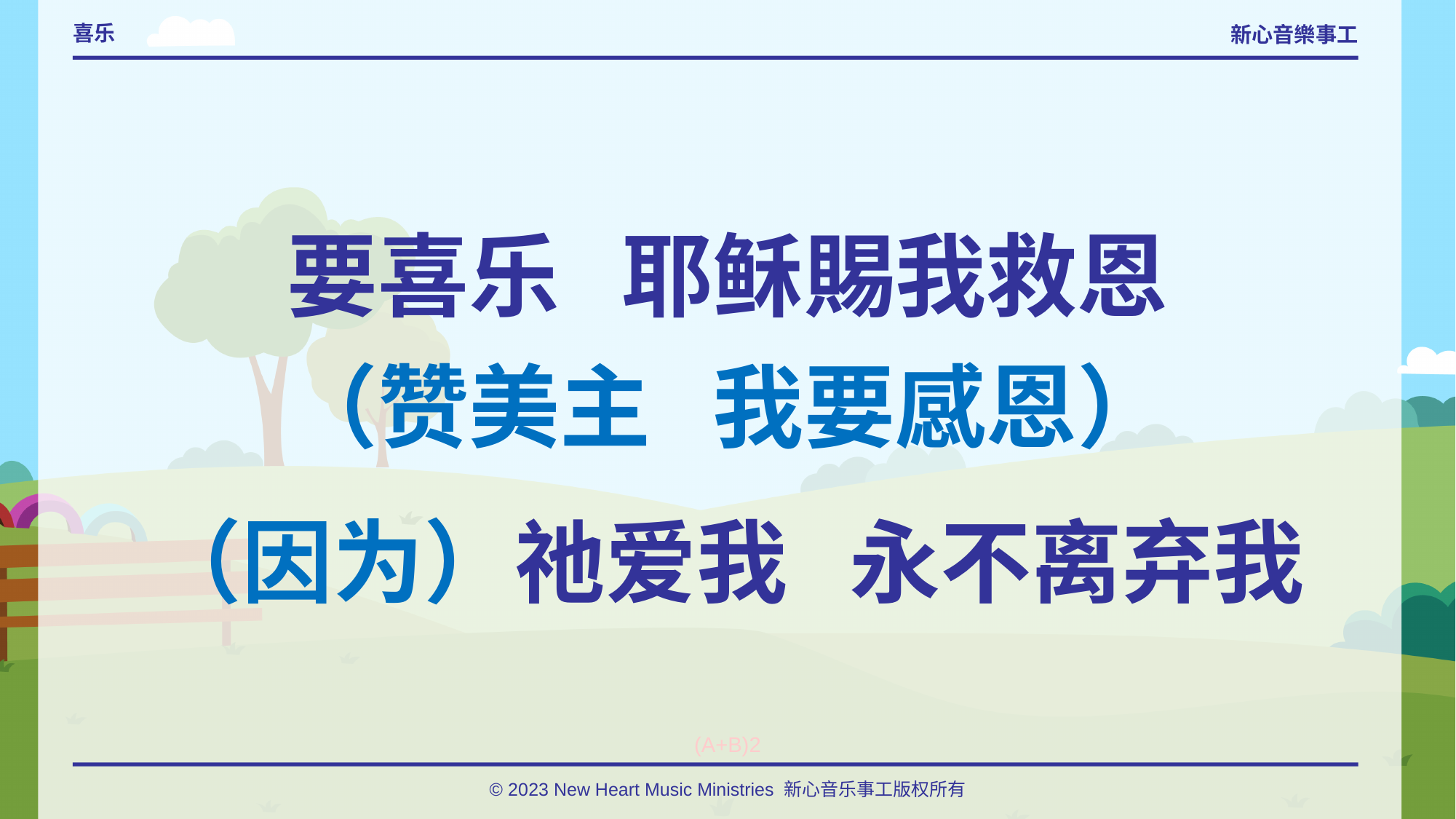

# 喜乐
要喜乐   耶稣賜我救恩
（赞美主   我要感恩）
（因为）祂爱我   永不离弃我
(A+B)2
© 2023 New Heart Music Ministries 新心音乐事工版权所有